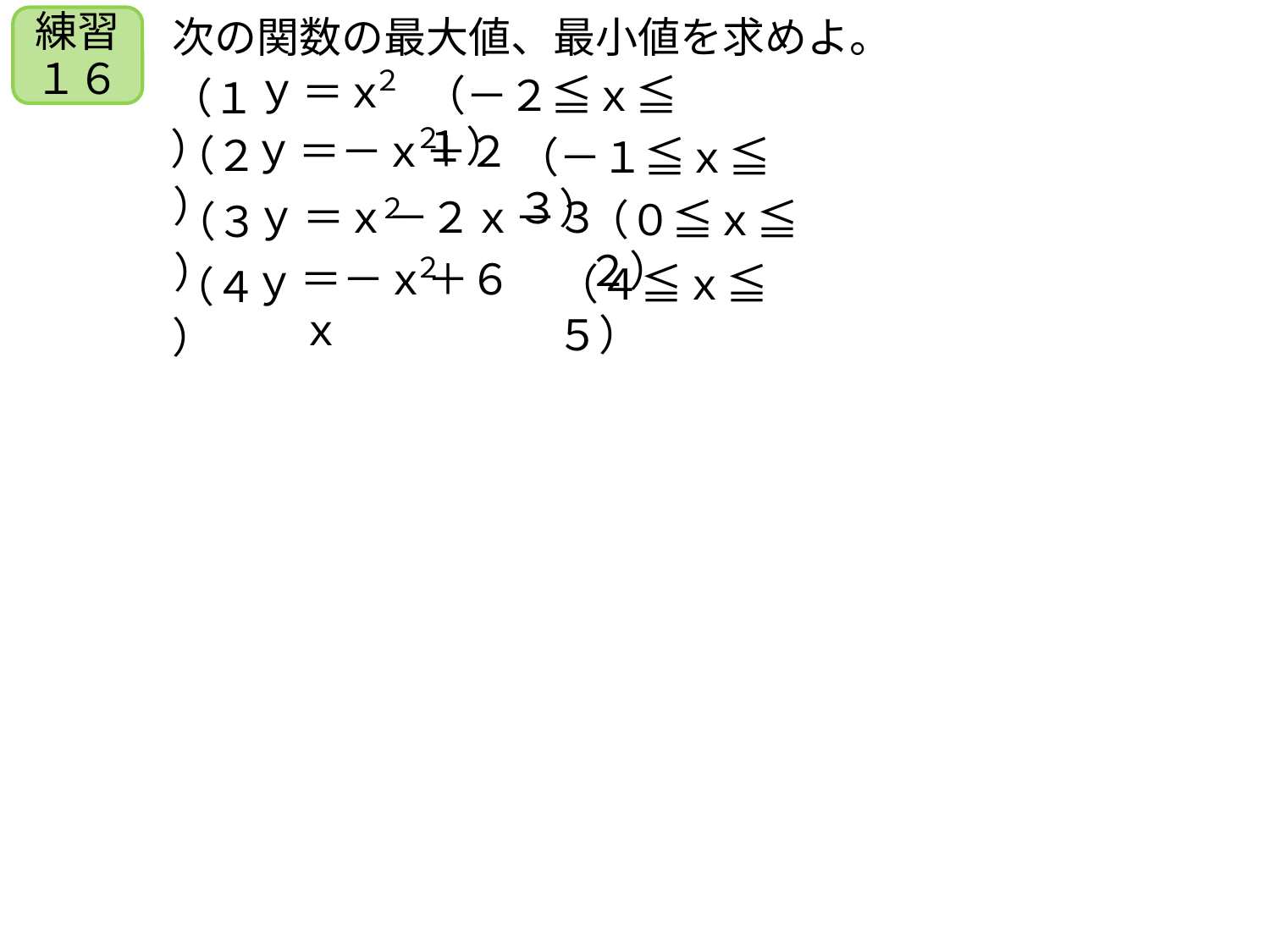

次の関数の最大値、最小値を求めよ。
練習１６
ｙ
２
＝ｘ
（１）
（－２≦ｘ≦１）
２
＝－ｘ＋２
ｙ
（２）
（－１≦ｘ≦３）
ｙ
２
＝ｘ－２ｘ－３
（３）
（０≦ｘ≦２）
２
＝－ｘ＋６ｘ
ｙ
（４）
（４≦ｘ≦５）